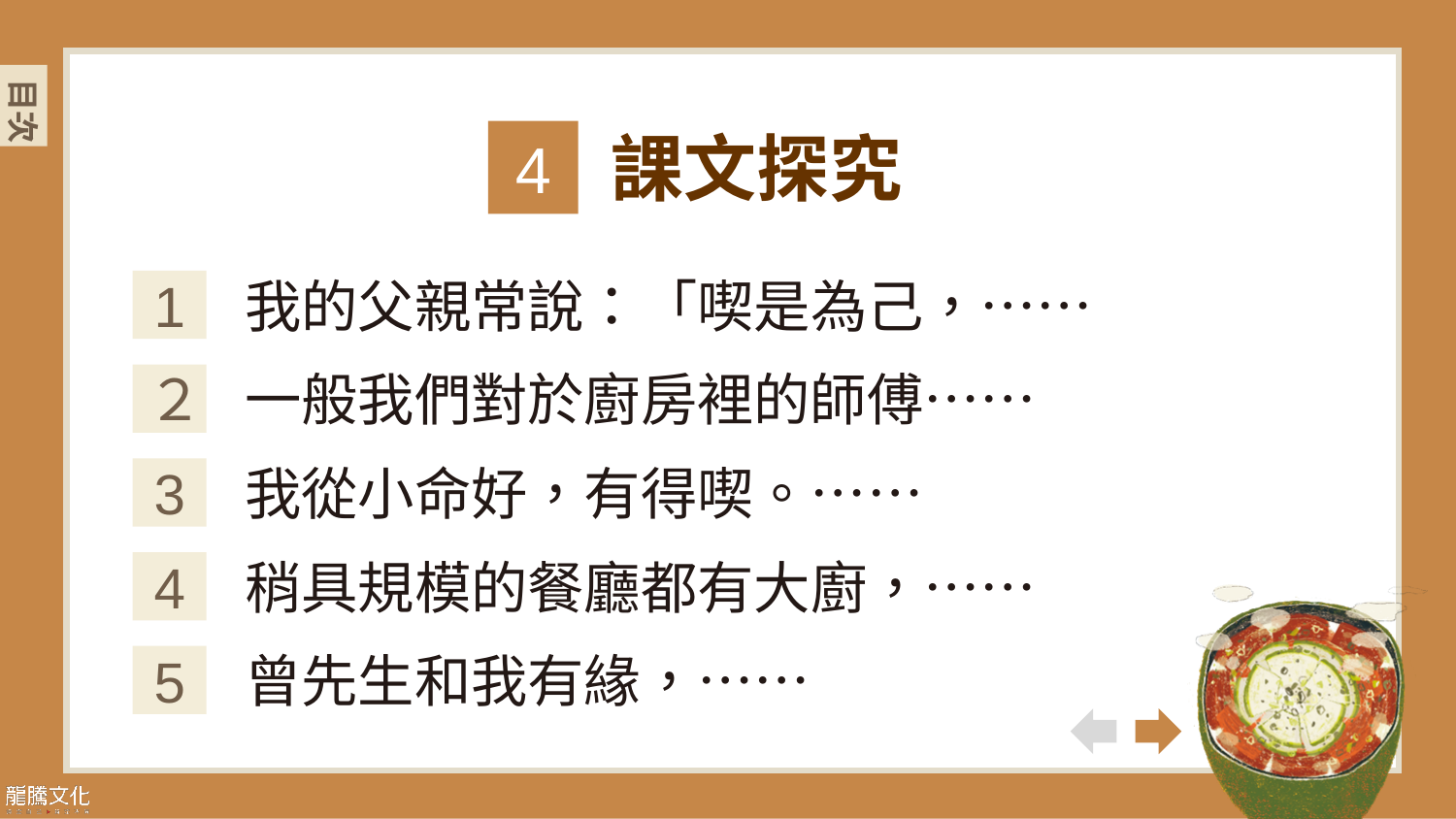

課文探究
4
我的父親常說：「喫是為己，……

1
一般我們對於廚房裡的師傅……

２
我從小命好，有得喫。……

3
稍具規模的餐廳都有大廚，……

4
曾先生和我有緣，……

5